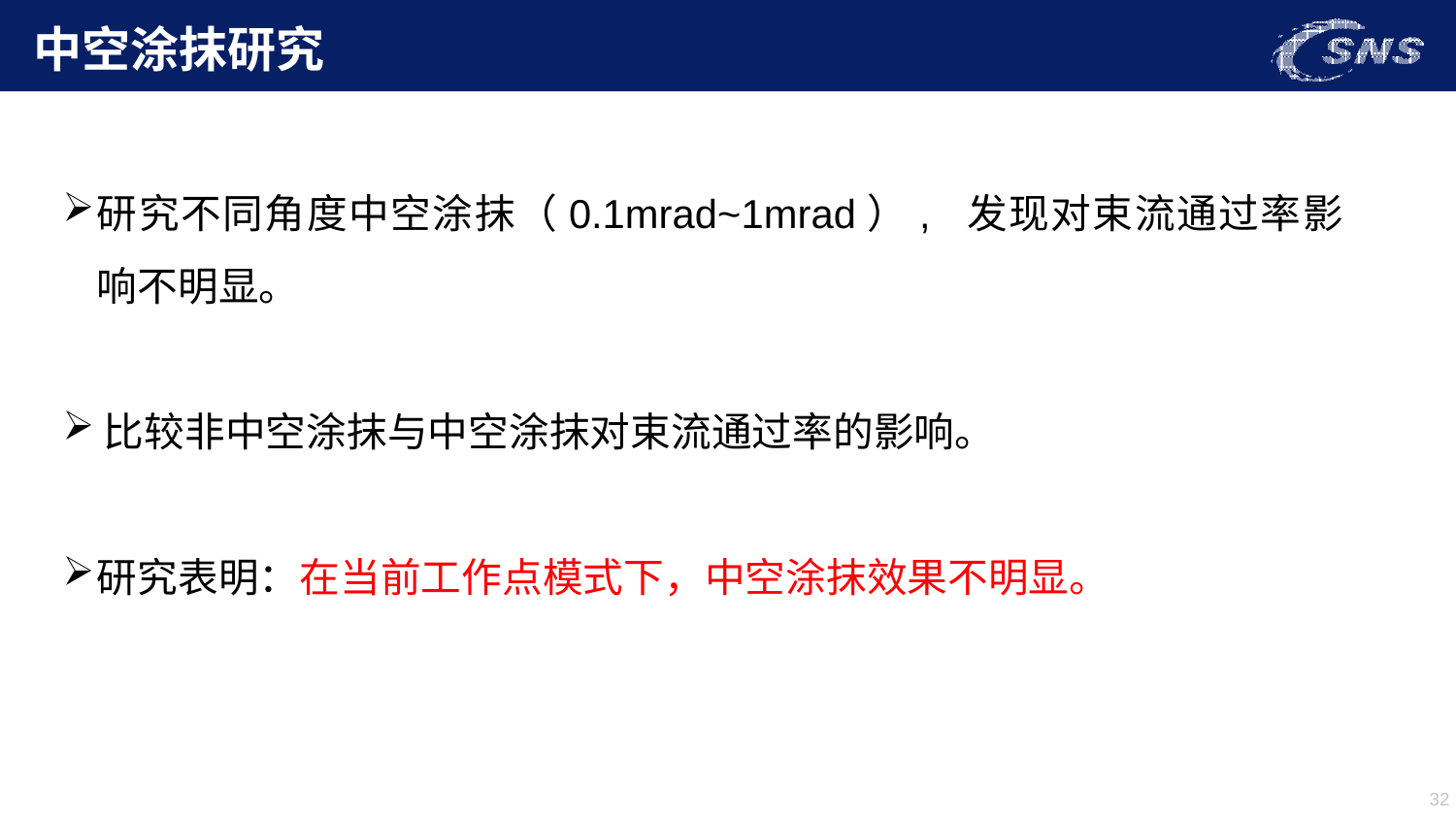

中空涂抹研究
研究不同角度中空涂抹（0.1mrad~1mrad）,  发现对束流通过率影响不明显。

比较非中空涂抹与中空涂抹对束流通过率的影响。

研究表明：在当前工作点模式下，中空涂抹效果不明显。